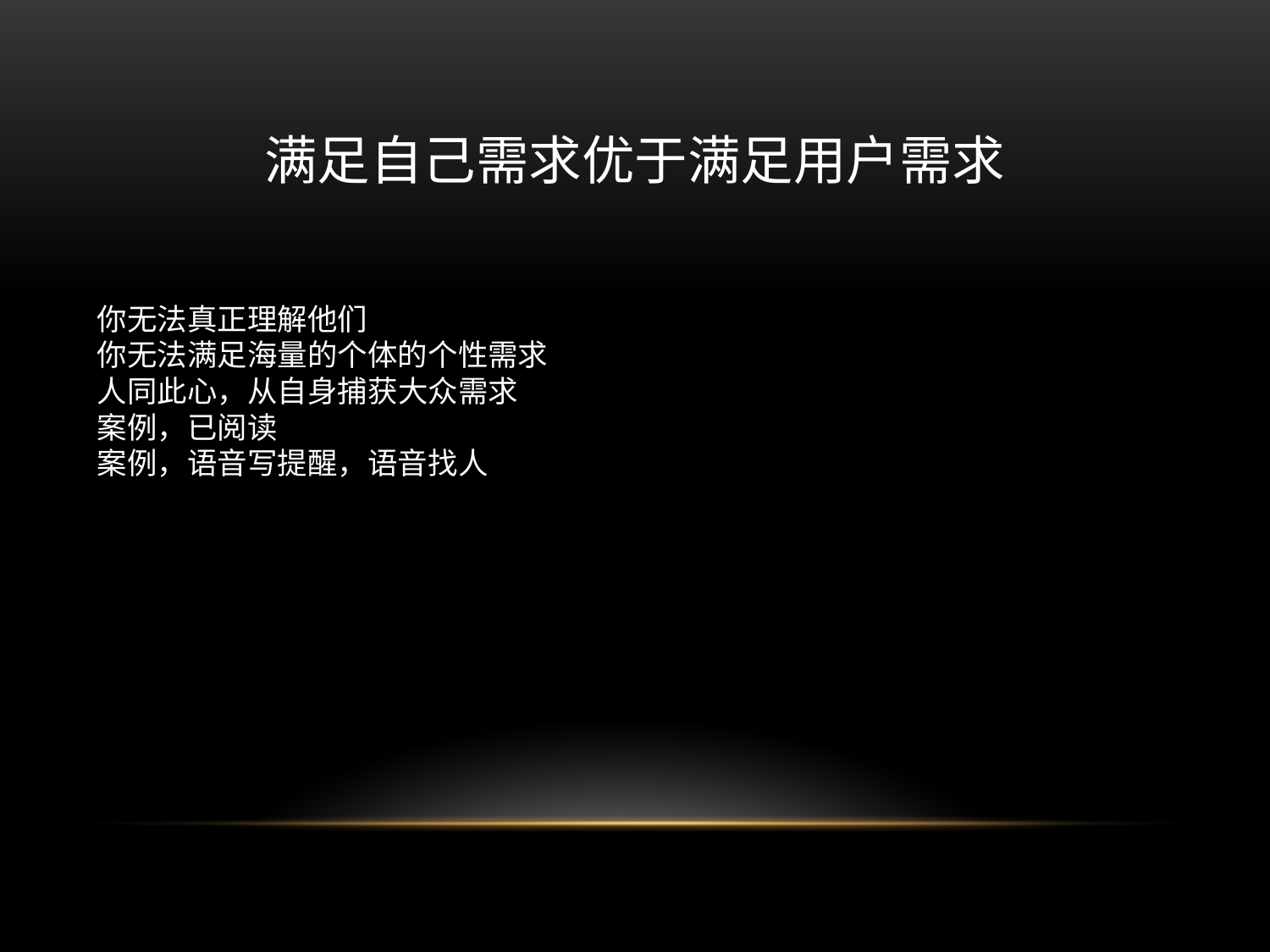

# 满足自己需求优于满足用户需求

你无法真正理解他们
你无法满足海量的个体的个性需求
人同此心，从自身捕获大众需求
案例，已阅读
案例，语音写提醒，语音找人